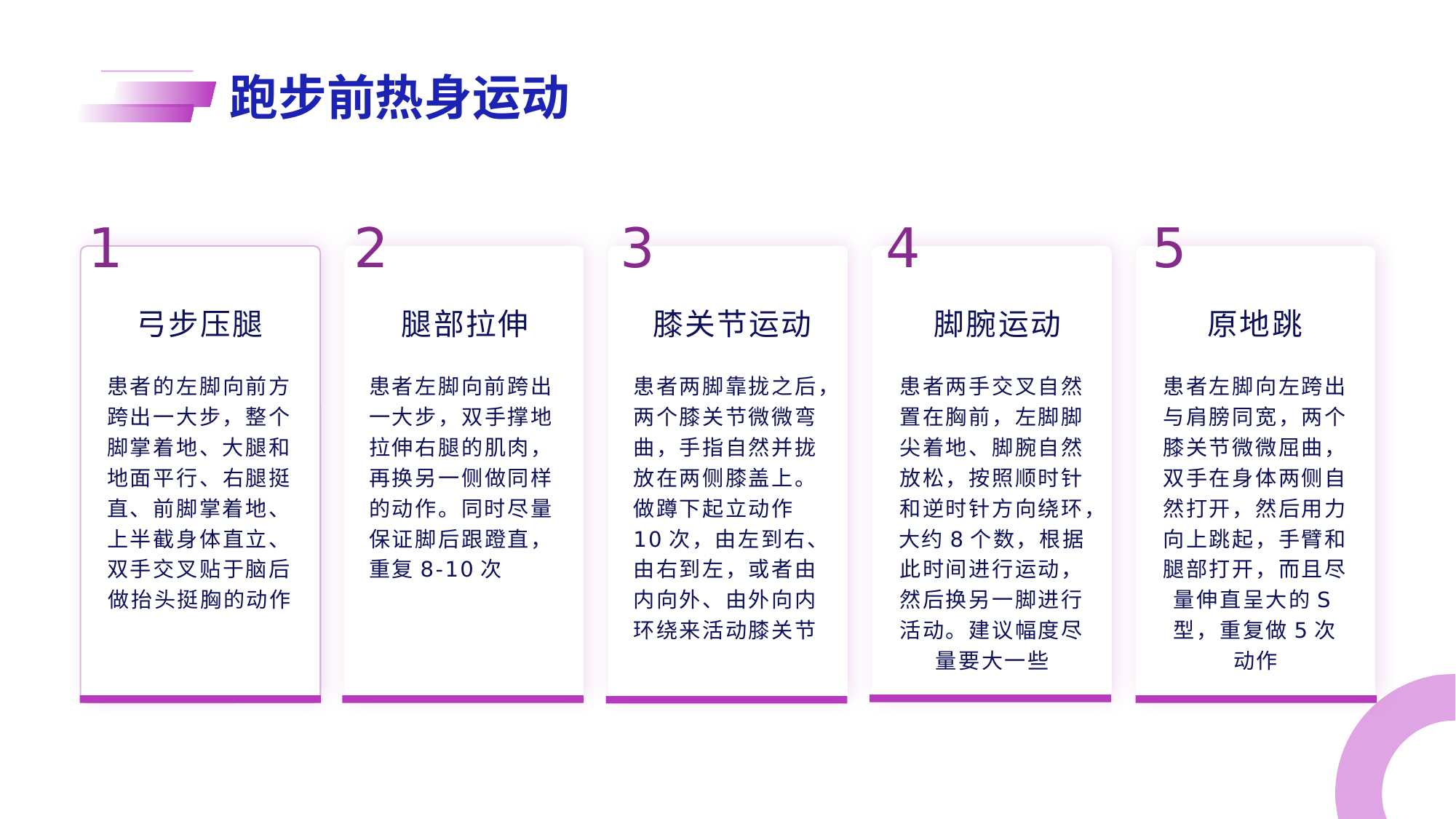

# 跑步前热身运动
1
2
3
4
5

弓步压腿
腿部拉伸
膝关节运动
脚腕运动
原地跳
患者的左脚向前方跨出一大步，整个脚掌着地、大腿和地面平行、右腿挺直、前脚掌着地、上半截身体直立、双手交叉贴于脑后做抬头挺胸的动作
患者左脚向前跨出一大步，双手撑地拉伸右腿的肌肉，再换另一侧做同样的动作。同时尽量保证脚后跟蹬直，重复8-10次
患者两脚靠拢之后，两个膝关节微微弯曲，手指自然并拢放在两侧膝盖上。做蹲下起立动作10次，由左到右、由右到左，或者由内向外、由外向内环绕来活动膝关节
患者两手交叉自然置在胸前，左脚脚尖着地、脚腕自然放松，按照顺时针和逆时针方向绕环，大约8个数，根据此时间进行运动，然后换另一脚进行活动。建议幅度尽量要大一些
患者左脚向左跨出与肩膀同宽，两个膝关节微微屈曲，双手在身体两侧自然打开，然后用力向上跳起，手臂和腿部打开，而且尽量伸直呈大的S型，重复做5次动作